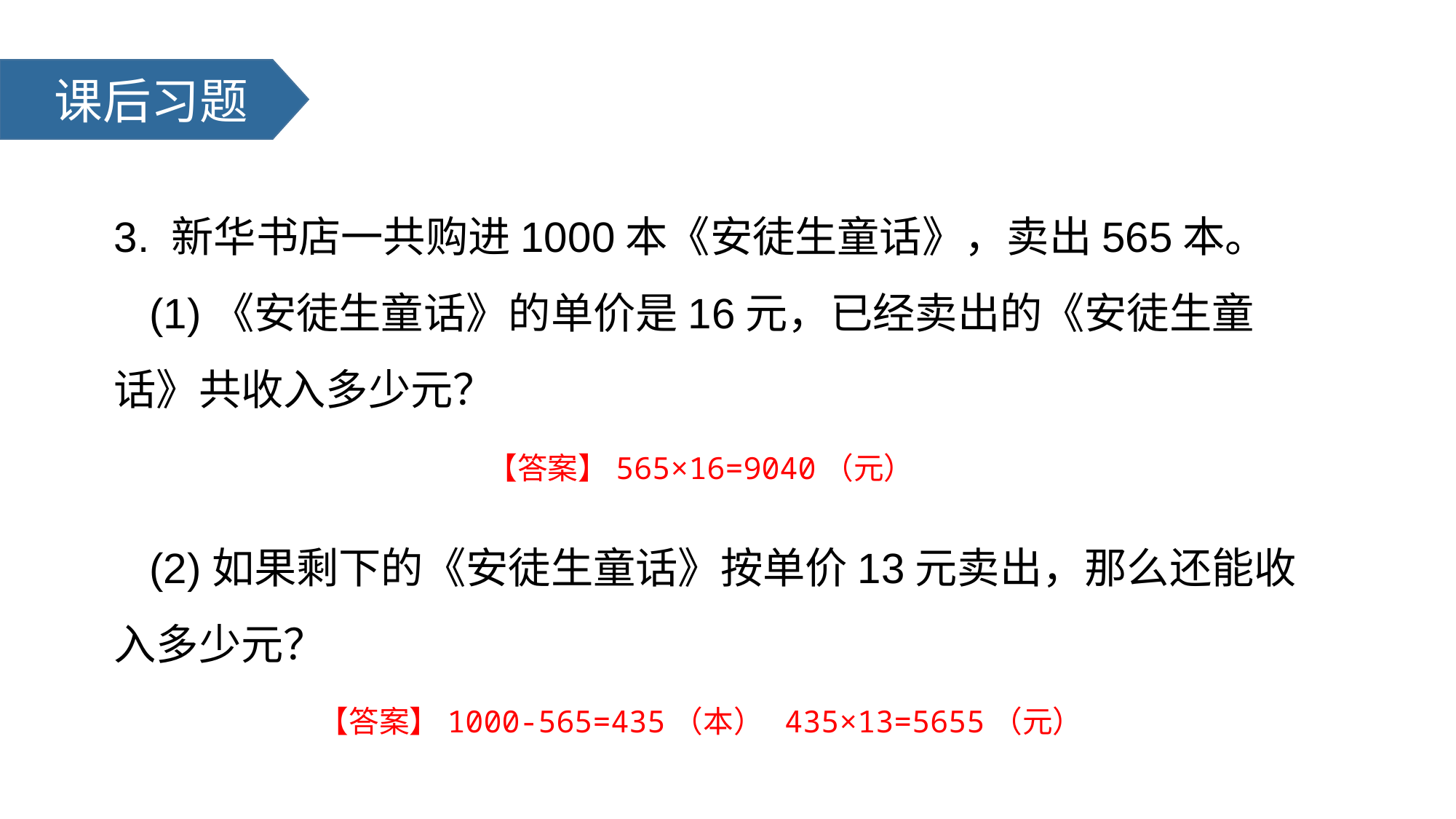

课后习题
3. 新华书店一共购进1000本《安徒生童话》，卖出565本。
   (1)《安徒生童话》的单价是16元，已经卖出的《安徒生童话》共收入多少元？

   (2)如果剩下的《安徒生童话》按单价13元卖出，那么还能收入多少元？
【答案】565×16=9040（元）
【答案】1000-565=435（本）  435×13=5655（元）